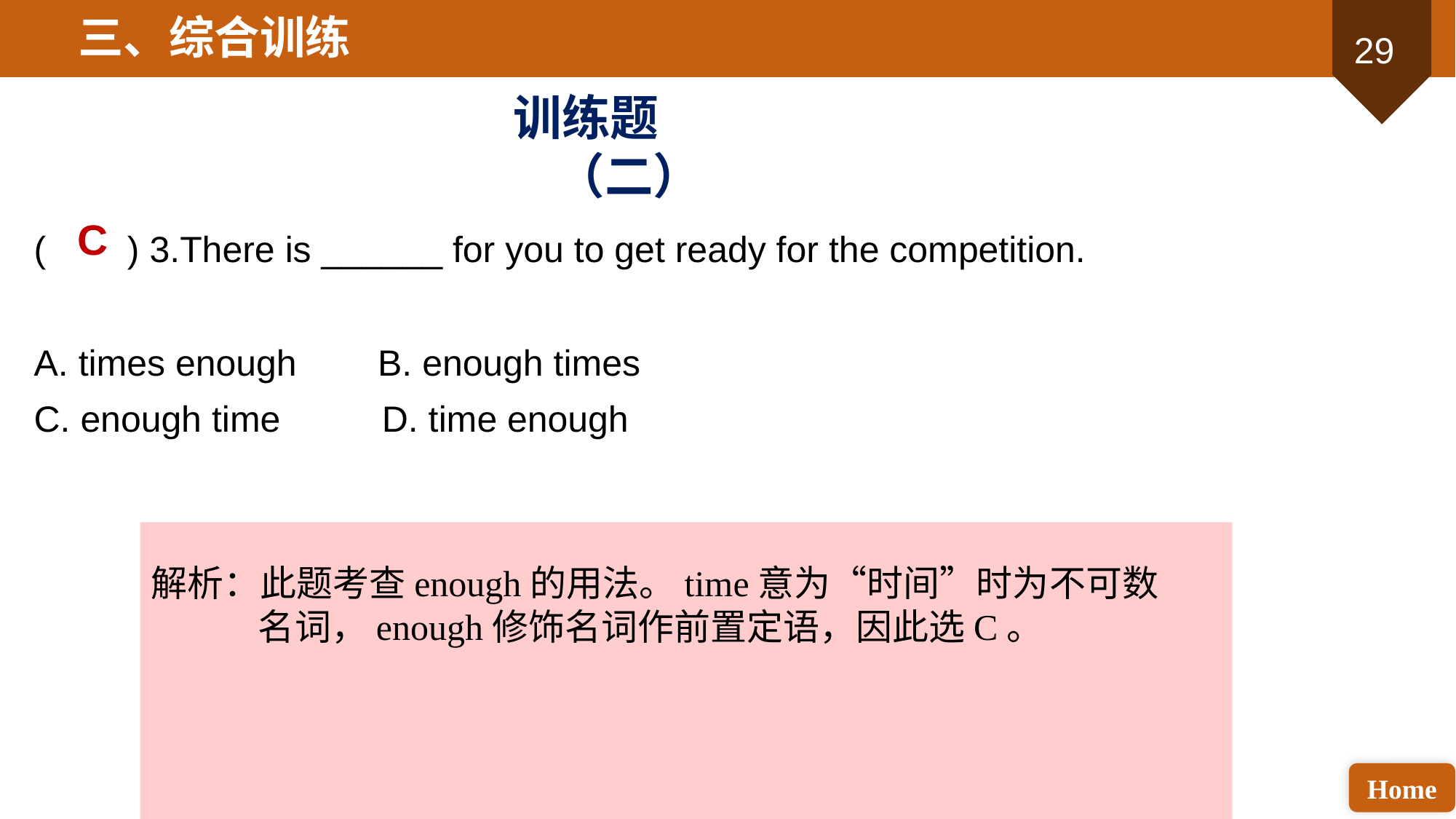

三、综合训练
训练题（二）
C
(        ) 3.There is ______ for you to get ready for the competition.

A. times enough        B. enough times
C. enough time          D. time enough

解析：此题考查enough的用法。time意为“时间”时为不可数名词，enough修饰名词作前置定语，因此选C。